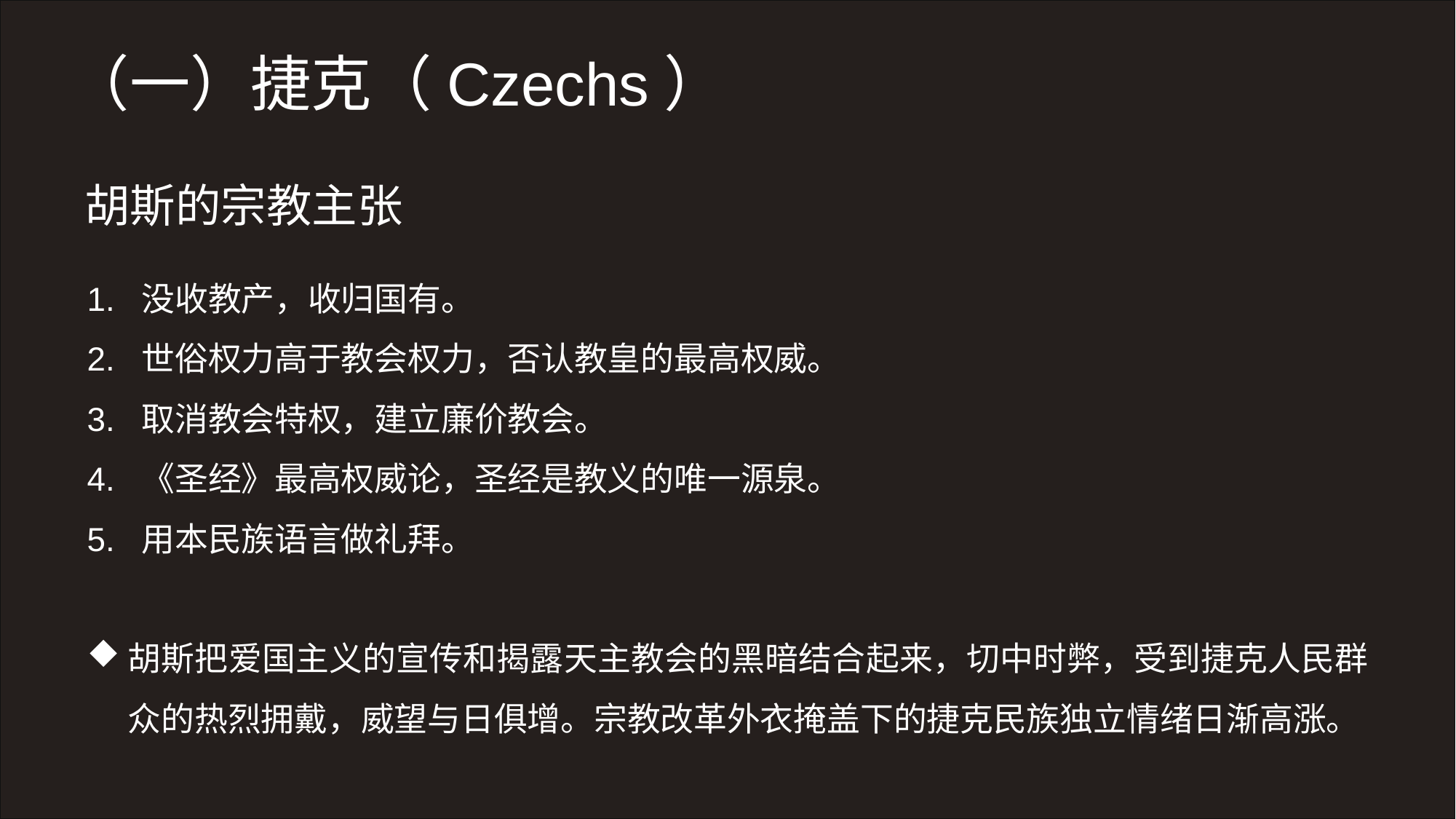

（一）捷克（Czechs）
胡斯的宗教主张
没收教产，收归国有。
世俗权力高于教会权力，否认教皇的最高权威。
取消教会特权，建立廉价教会。
《圣经》最高权威论，圣经是教义的唯一源泉。
用本民族语言做礼拜。

胡斯把爱国主义的宣传和揭露天主教会的黑暗结合起来，切中时弊，受到捷克人民群众的热烈拥戴，威望与日俱增。宗教改革外衣掩盖下的捷克民族独立情绪日渐高涨。